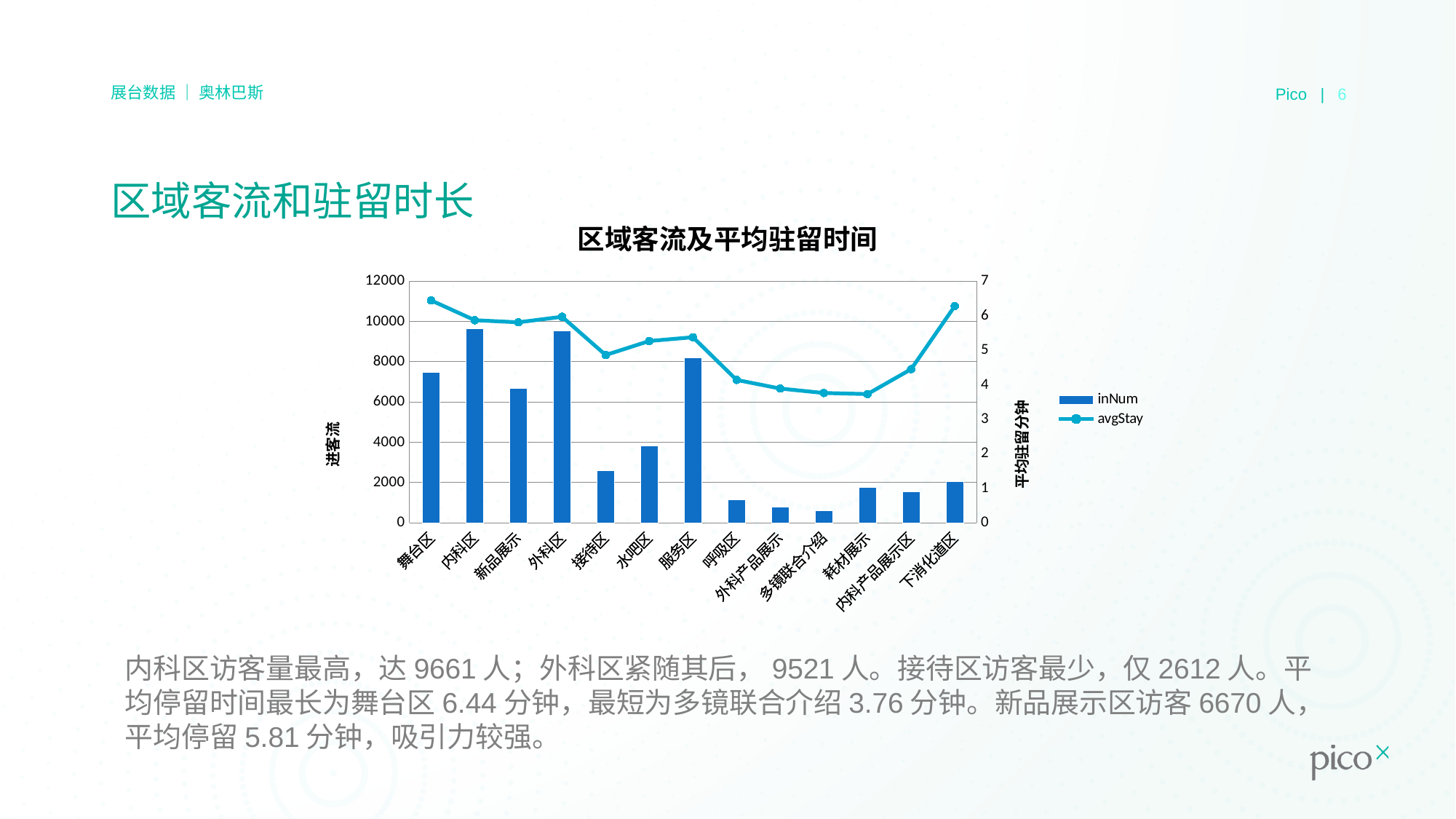

Pico   |
6
展台数据 ｜ 奥林巴斯
# 区域客流和驻留时长

### Chart: 区域客流及平均驻留时间

| Category |  |  |
|---|---|---|
| 舞台区 | 7489.0 | 6.443893710000002 |
| 内科区 | 9661.0 | 5.870669590000002 |
| 新品展示 | 6670.0 | 5.8095077999999996 |
| 外科区 | 9521.0 | 5.969806669999998 |
| 接待区 | 2612.0 | 4.862682349999997 |
| 水吧区 | 3827.0 | 5.268137049999997 |
| 服务区 | 8194.0 | 5.377263730000002 |
| 呼吸区 | 1156.0 | 4.142236329999998 |
| 外科产品展示 | 793.0 | 3.891070589999999 |
| 多镜联合介绍 | 610.0 | 3.7626726699999997 |
| 耗材展示 | 1768.0 | 3.7325039799999997 |
| 内科产品展示区 | 1537.0 | 4.4520082 |
| 下消化道区 | 2065.0 | 6.279631190000003 |
内科区访客量最高，达9661人；外科区紧随其后，9521人。接待区访客最少，仅2612人。平均停留时间最长为舞台区6.44分钟，最短为多镜联合介绍3.76分钟。新品展示区访客6670人，平均停留5.81分钟，吸引力较强。